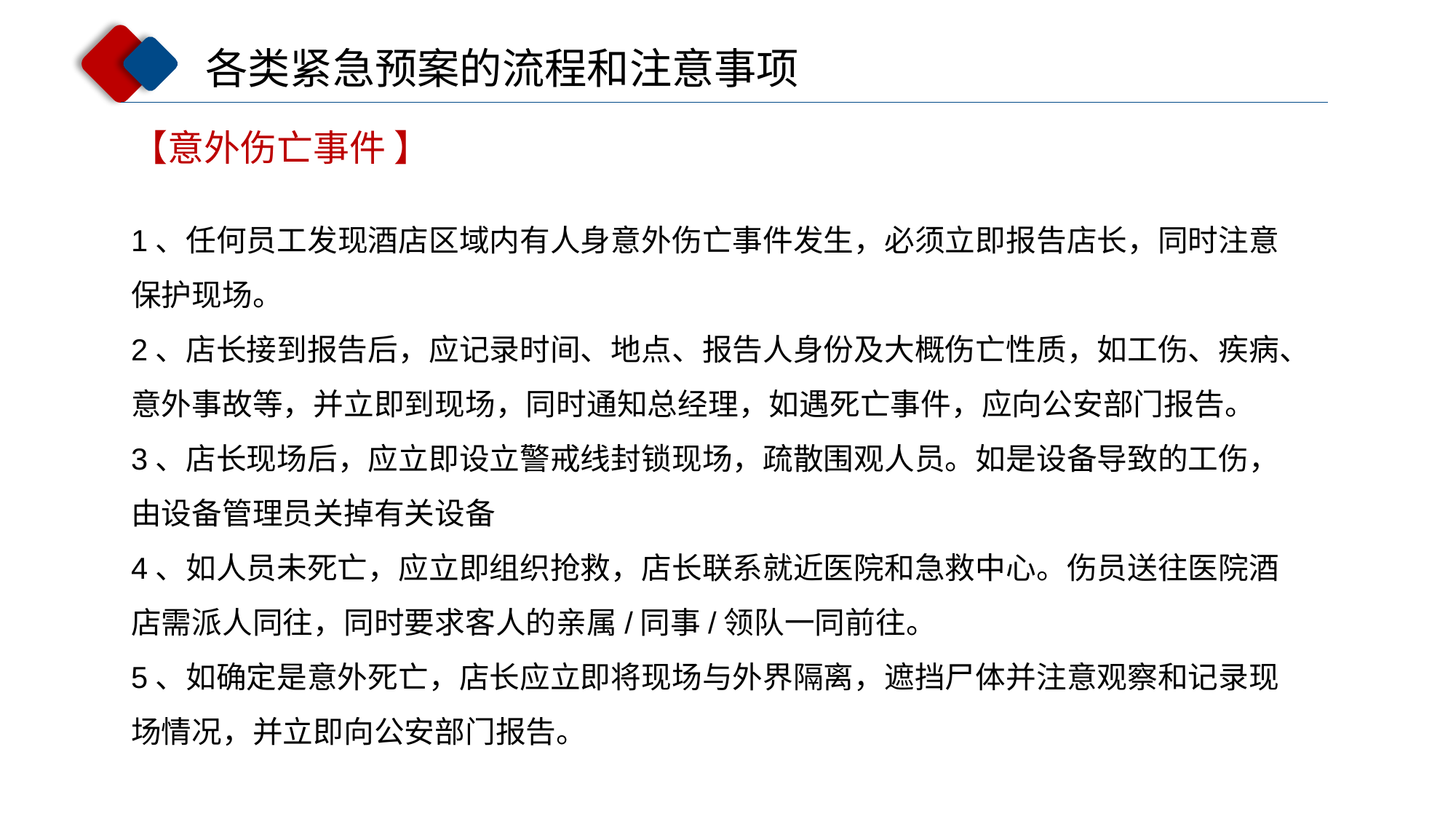

各类紧急预案的流程和注意事项
【意外伤亡事件 】
1、任何员工发现酒店区域内有人身意外伤亡事件发生，必须立即报告店长，同时注意保护现场。
2、店长接到报告后，应记录时间、地点、报告人身份及大概伤亡性质，如工伤、疾病、意外事故等，并立即到现场，同时通知总经理，如遇死亡事件，应向公安部门报告。
3、店长现场后，应立即设立警戒线封锁现场，疏散围观人员。如是设备导致的工伤，由设备管理员关掉有关设备
4、如人员未死亡，应立即组织抢救，店长联系就近医院和急救中心。伤员送往医院酒店需派人同往，同时要求客人的亲属/同事/领队一同前往。
5、如确定是意外死亡，店长应立即将现场与外界隔离，遮挡尸体并注意观察和记录现场情况，并立即向公安部门报告。